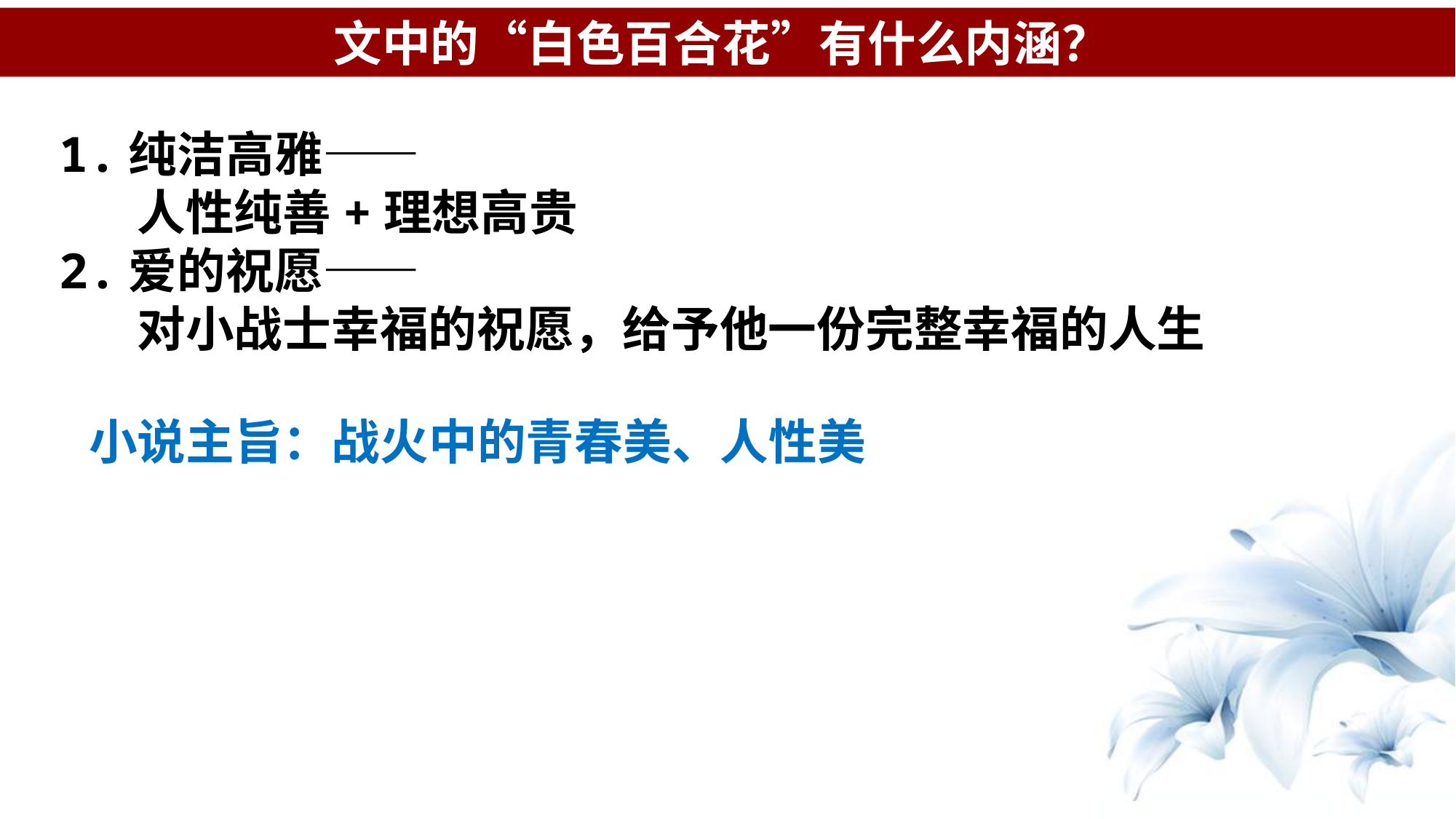

文中的“白色百合花”有什么内涵？
1.纯洁高雅——
      人性纯善+理想高贵
2.爱的祝愿——
      对小战士幸福的祝愿，给予他一份完整幸福的人生
小说主旨：战火中的青春美、人性美